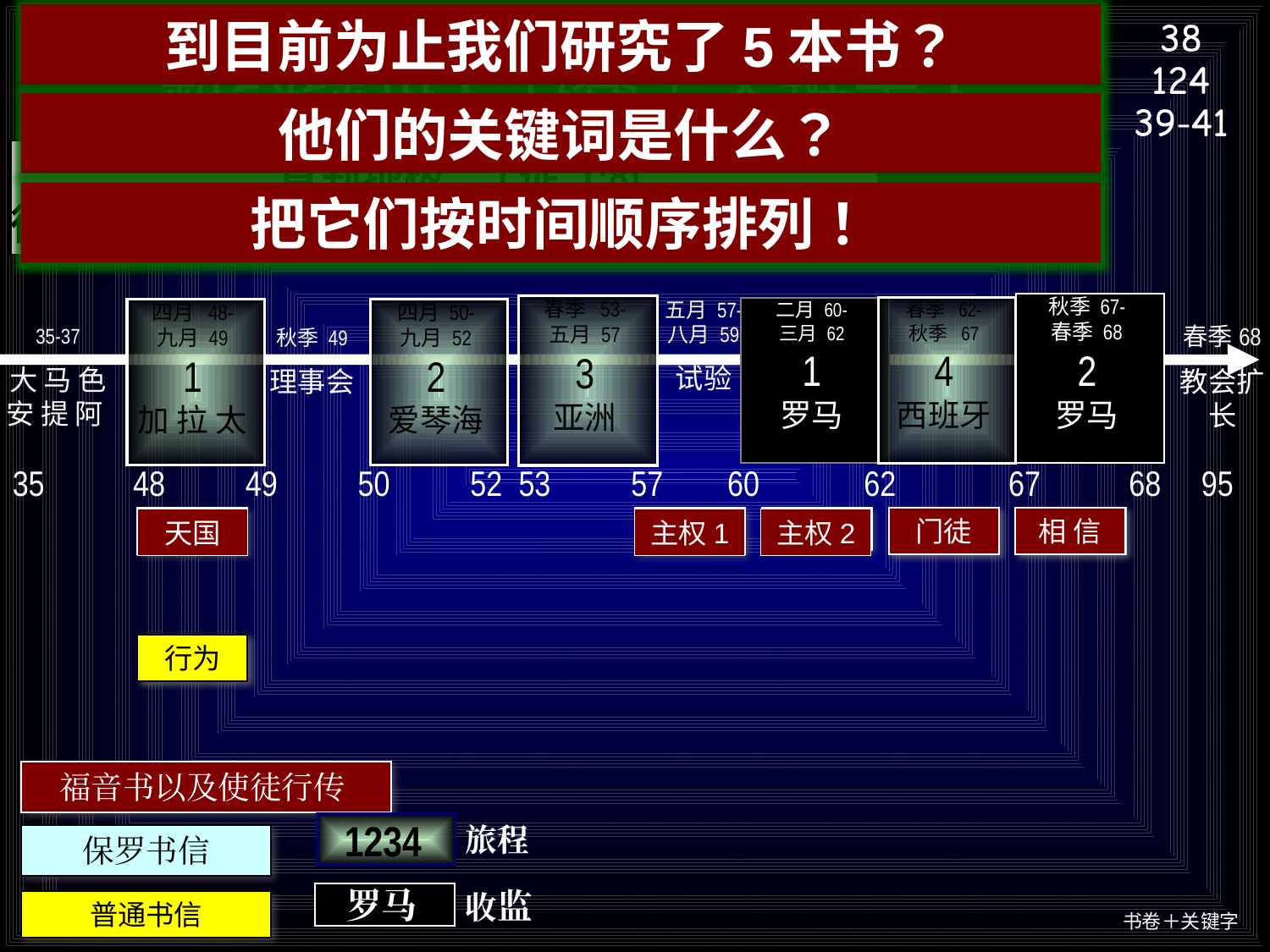

到目前为止我们研究了5本书？
38
124
39-41
新约综览(书卷＋关键字)
他们的关键词是什么？
“直到地极” (徒 1:8)
徒9  13       14    15  16          18           21     27     28
把它们按时间顺序排列！
秋季 67-
春季 68
2
罗马

春季  53-
五月 57
3
亚洲

二月 60-
三月 62
1
罗马

春季  62-
秋季  67
4
西班牙

四月  48-
九月 49
1
加 拉 太

四月 50-
九月 52
2
爱琴海

五月 57-
八月 59
试验
春季68
教会扩长
35-37
大 马 色
安 提 阿
秋季 49
理事会

35           48          49          50          52  53          57        60             62              67           68     95
马太
路加
使徒行传
马可
门徒
相 信
约翰
天国
主权1
主权2
雅各
行为

福音书以及使徒行传
1234
旅程
保罗书信
罗马
收监
普通书信
书卷＋关键字